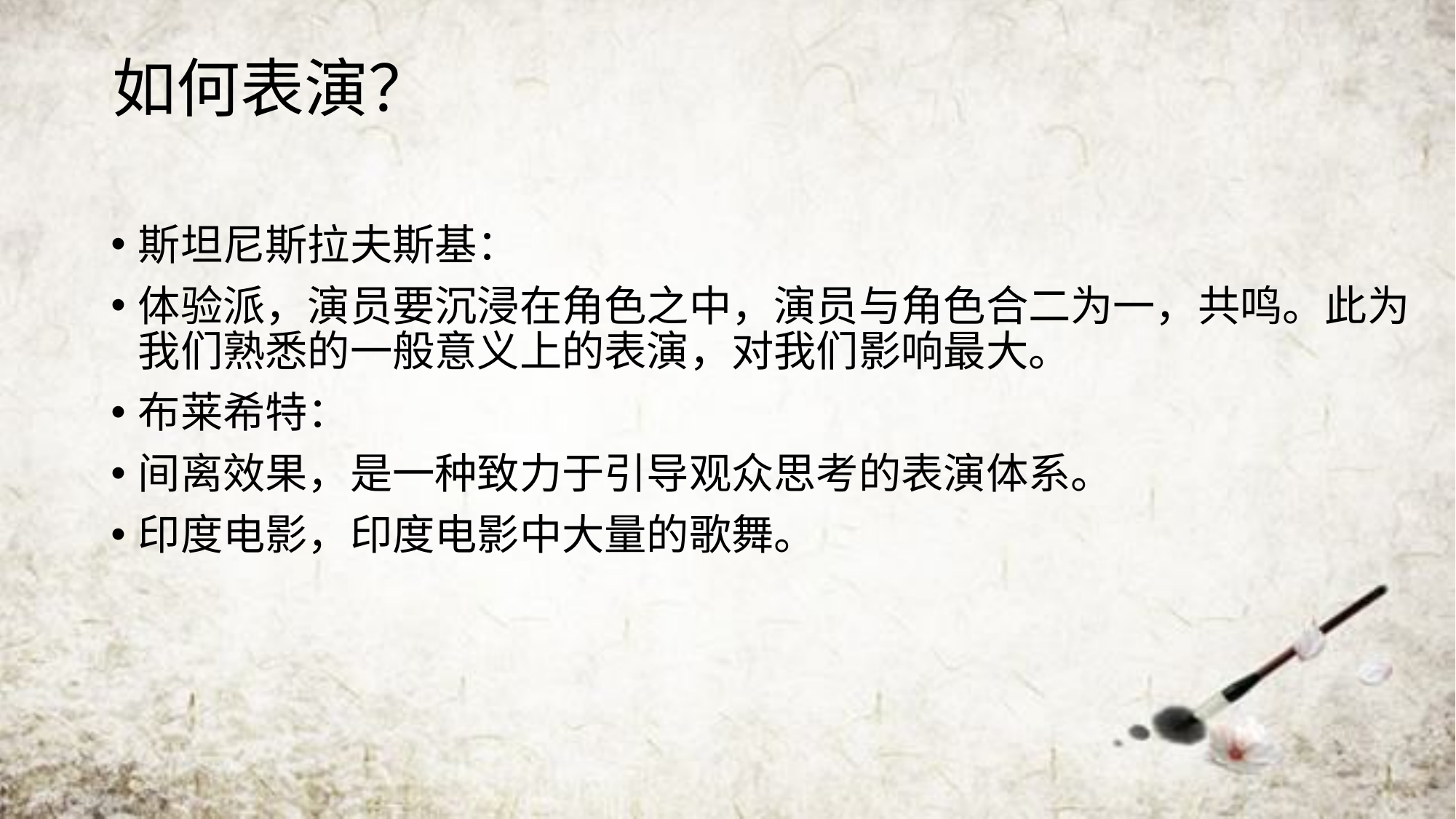

# 如何表演？
斯坦尼斯拉夫斯基：
体验派，演员要沉浸在角色之中，演员与角色合二为一，共鸣。此为我们熟悉的一般意义上的表演，对我们影响最大。
布莱希特：
间离效果，是一种致力于引导观众思考的表演体系。
印度电影，印度电影中大量的歌舞。